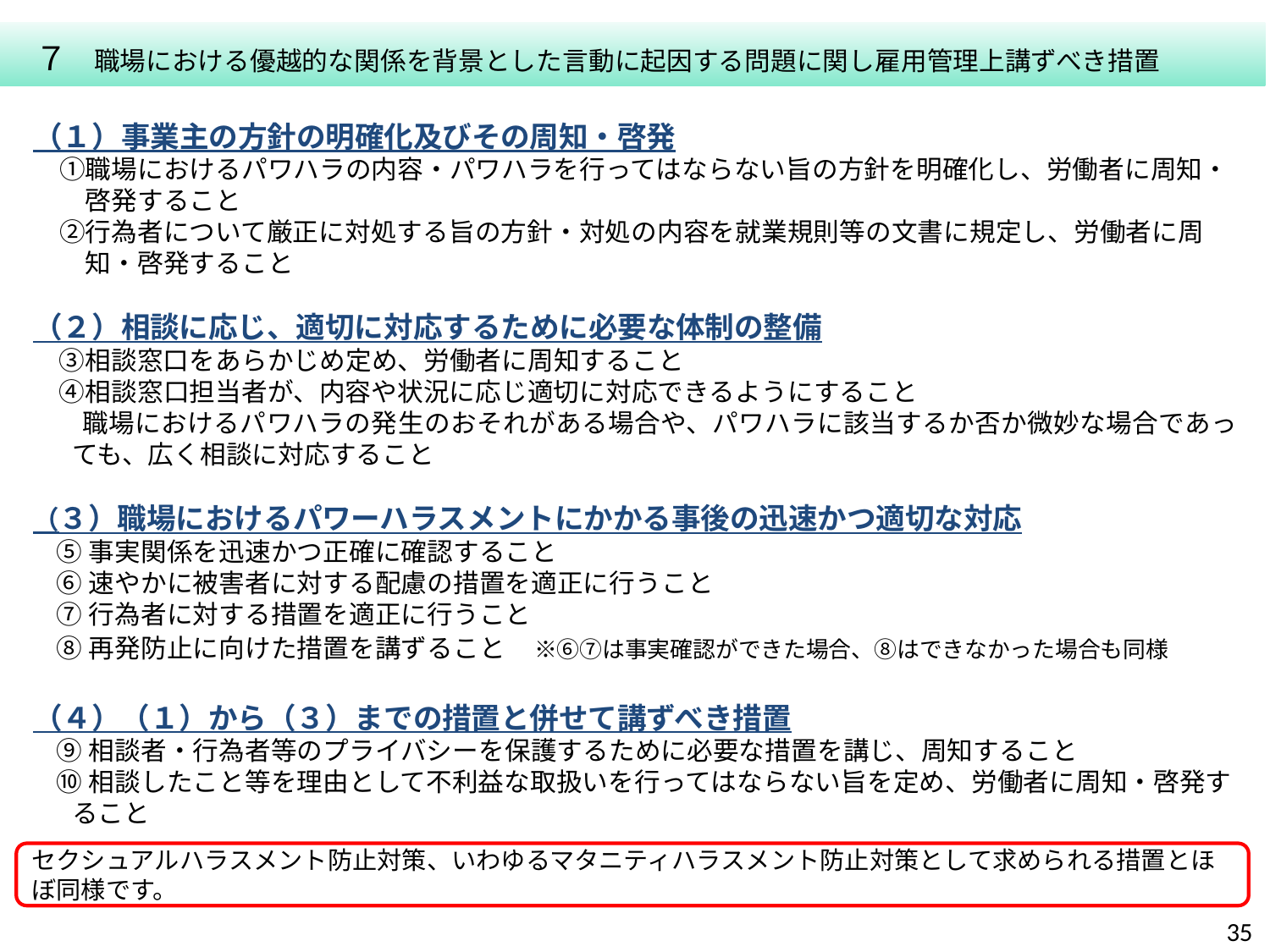

７　職場における優越的な関係を背景とした言動に起因する問題に関し雇用管理上講ずべき措置
（１）事業主の方針の明確化及びその周知・啓発
　①職場におけるパワハラの内容・パワハラを行ってはならない旨の方針を明確化し、労働者に周知・
　　啓発すること
　②行為者について厳正に対処する旨の方針・対処の内容を就業規則等の文書に規定し、労働者に周
　　知・啓発すること

（２）相談に応じ、適切に対応するために必要な体制の整備
　③相談窓口をあらかじめ定め、労働者に周知すること
　④相談窓口担当者が、内容や状況に応じ適切に対応できるようにすること
　職場におけるパワハラの発生のおそれがある場合や、パワハラに該当するか否か微妙な場合であっても、広く相談に対応すること

（３）職場におけるパワーハラスメントにかかる事後の迅速かつ適切な対応
⑤事実関係を迅速かつ正確に確認すること
⑥速やかに被害者に対する配慮の措置を適正に行うこと
⑦行為者に対する措置を適正に行うこと
⑧再発防止に向けた措置を講ずること　※⑥⑦は事実確認ができた場合、⑧はできなかった場合も同様

（４）（１）から（３）までの措置と併せて講ずべき措置
⑨相談者・行為者等のプライバシーを保護するために必要な措置を講じ、周知すること
⑩相談したこと等を理由として不利益な取扱いを行ってはならない旨を定め、労働者に周知・啓発すること
セクシュアルハラスメント防止対策、いわゆるマタニティハラスメント防止対策として求められる措置とほぼ同様です。
35